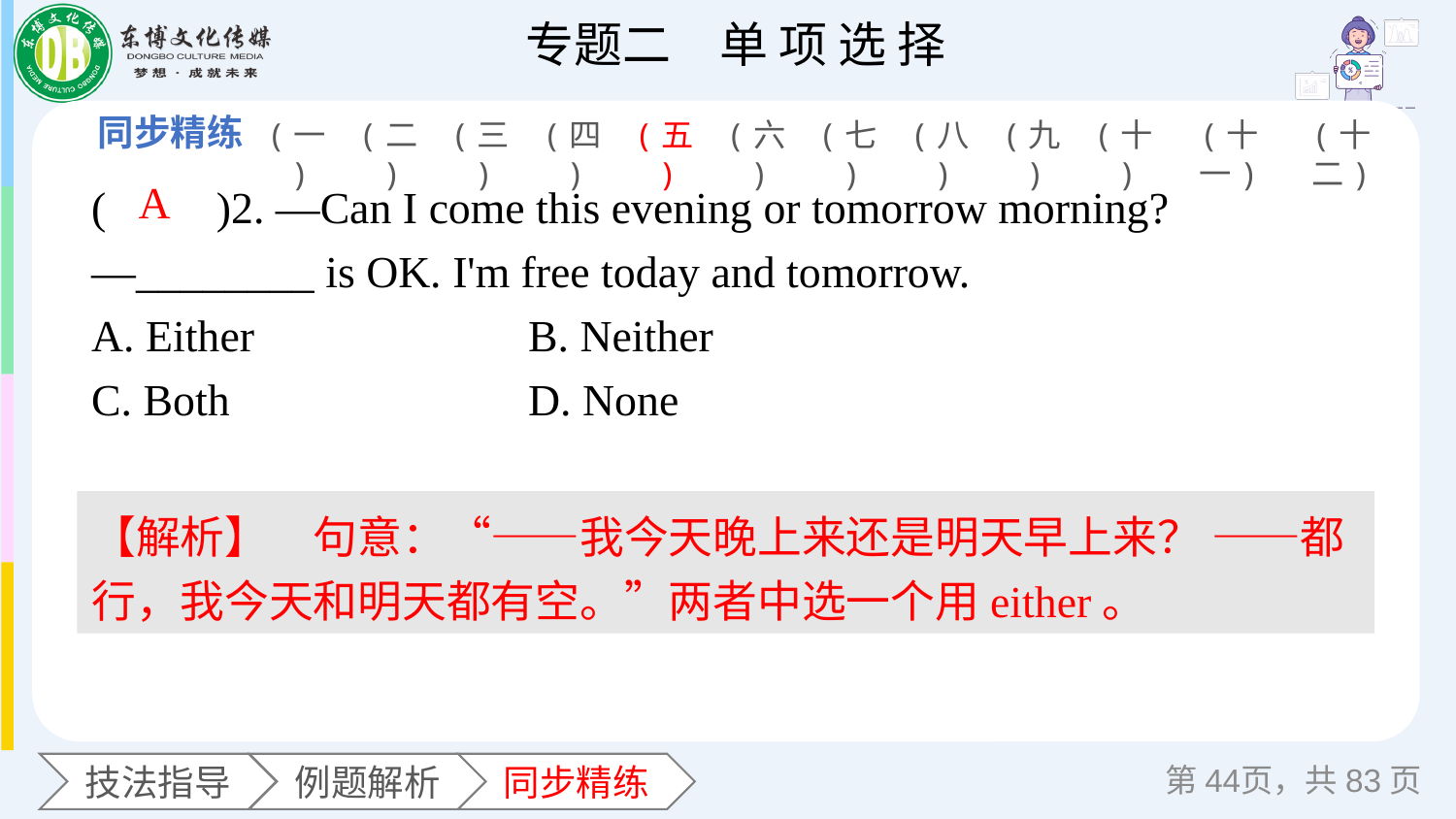

(一)
(二)
(三)
(四)
(五)
(六)
(七)
(八)
(九)
(十)
(十一)
(十二)
(　　)2. —Can I come this evening or tomorrow morning?
—________ is OK. I'm free today and tomorrow.
A. Either    		B. Neither
C. Both    		D. None
A
【解析】　句意：“——我今天晚上来还是明天早上来？ ——都行，我今天和明天都有空。”两者中选一个用either。
第44页，共83页